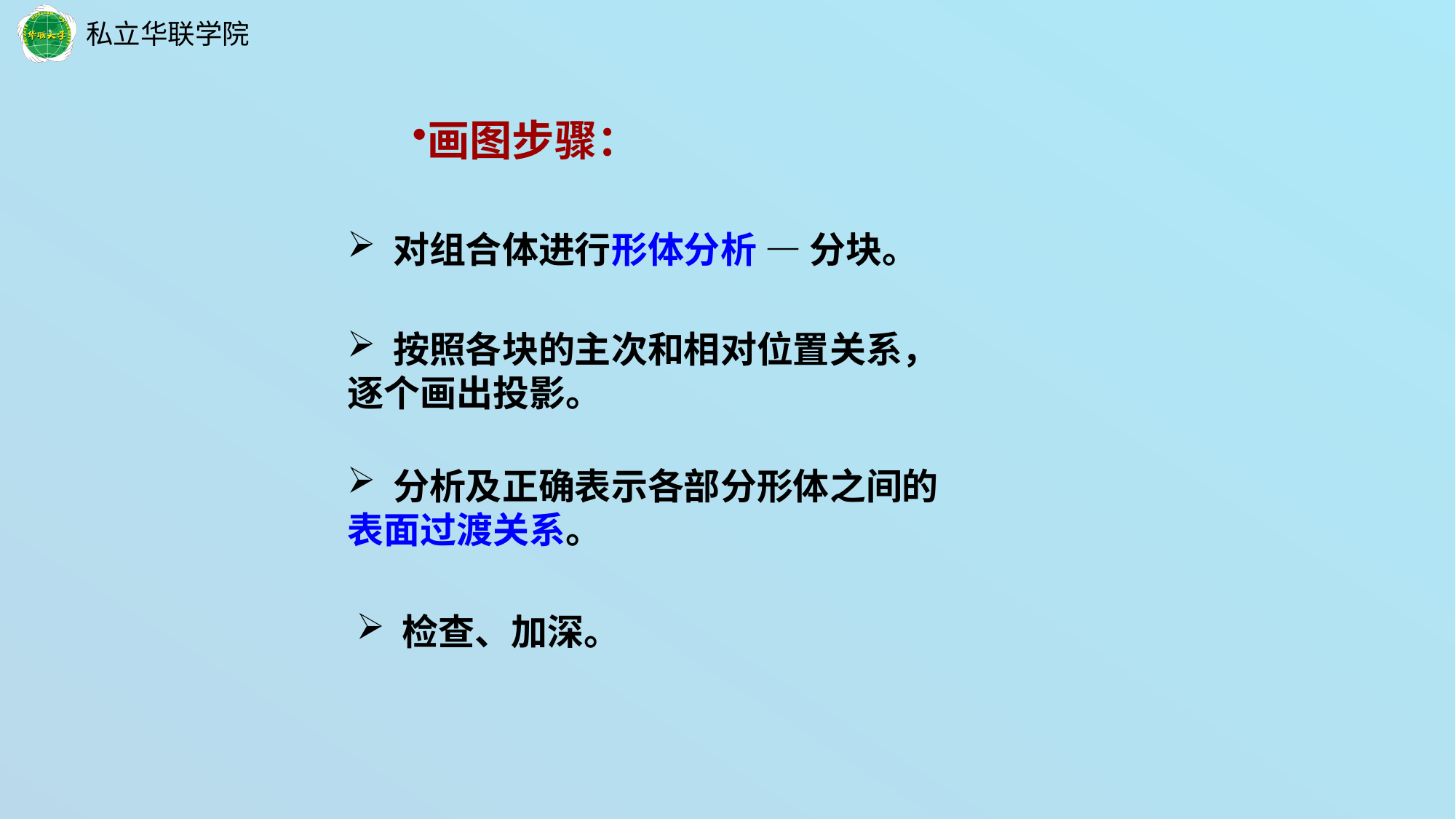

画图步骤：
 对组合体进行形体分析 — 分块。
 按照各块的主次和相对位置关系， 逐个画出投影。
 分析及正确表示各部分形体之间的表面过渡关系。
 检查、加深。